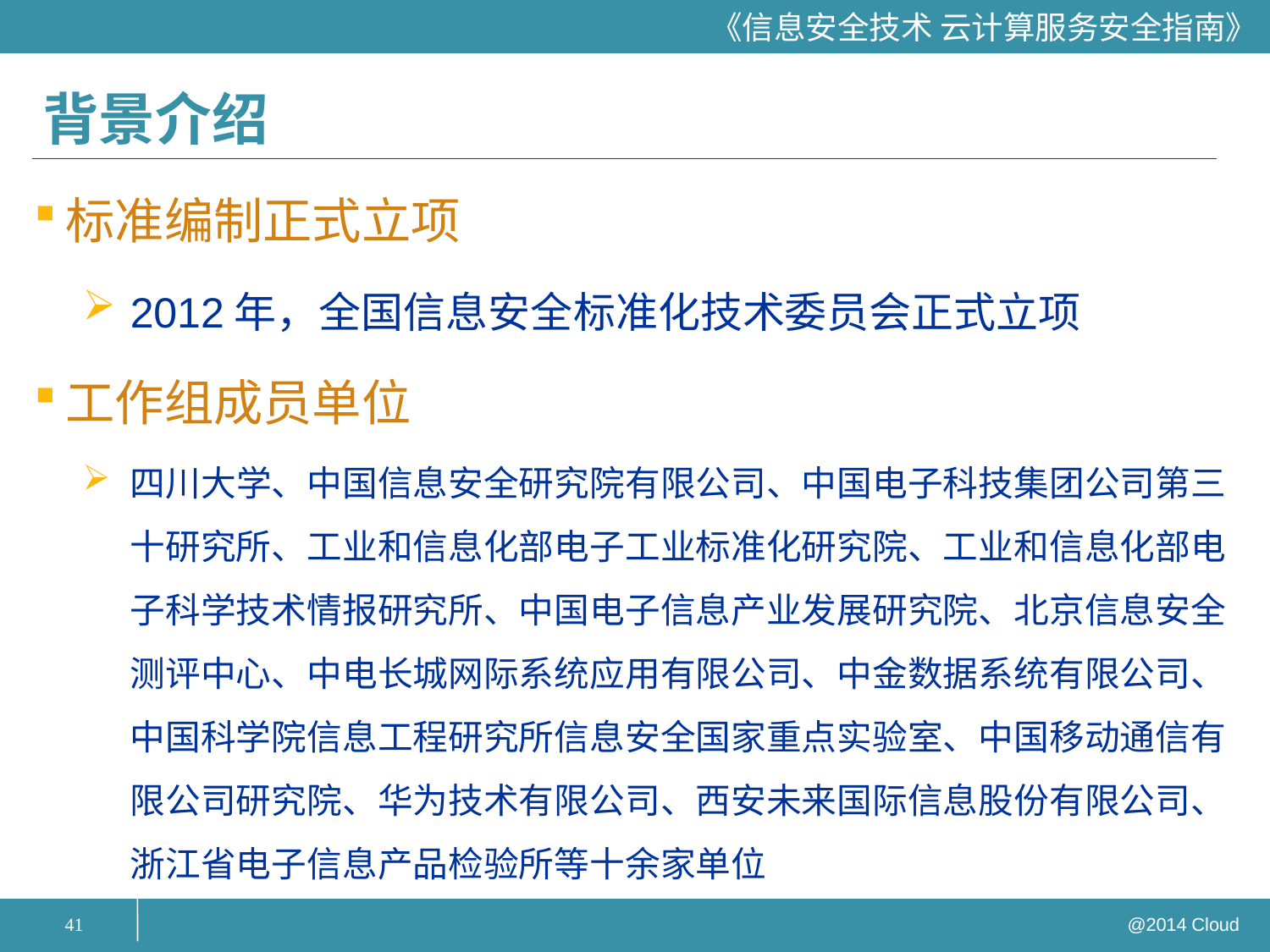

# 背景介绍
标准编制正式立项
2012年，全国信息安全标准化技术委员会正式立项
工作组成员单位
四川大学、中国信息安全研究院有限公司、中国电子科技集团公司第三十研究所、工业和信息化部电子工业标准化研究院、工业和信息化部电子科学技术情报研究所、中国电子信息产业发展研究院、北京信息安全测评中心、中电长城网际系统应用有限公司、中金数据系统有限公司、中国科学院信息工程研究所信息安全国家重点实验室、中国移动通信有限公司研究院、华为技术有限公司、西安未来国际信息股份有限公司、浙江省电子信息产品检验所等十余家单位

41